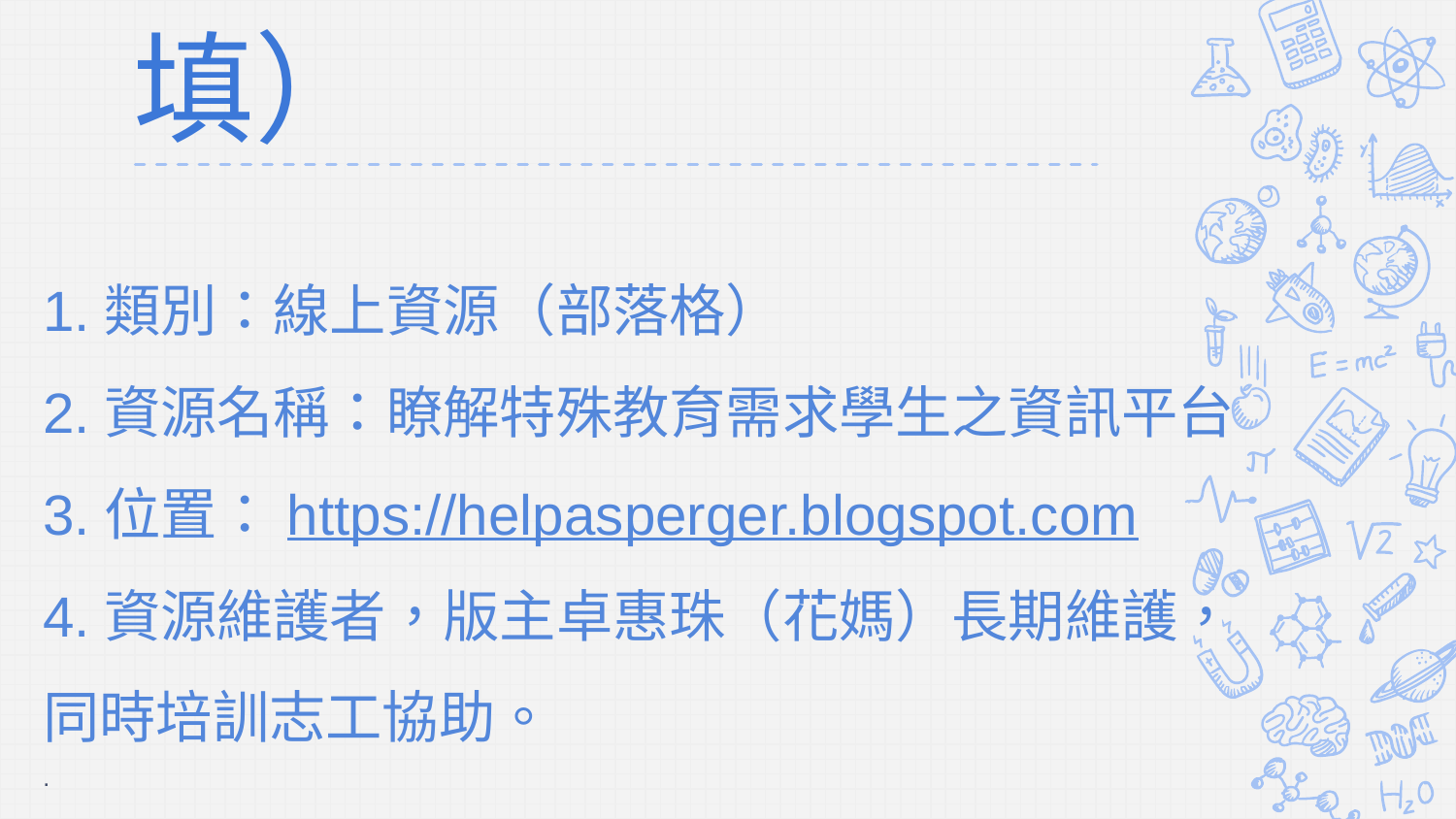

# 資源欄位（必填）
1.類別：線上資源（部落格）
2.資源名稱：瞭解特殊教育需求學生之資訊平台
3.位置：https://helpasperger.blogspot.com
4.資源維護者，版主卓惠珠（花媽）長期維護，同時培訓志工協助。
.